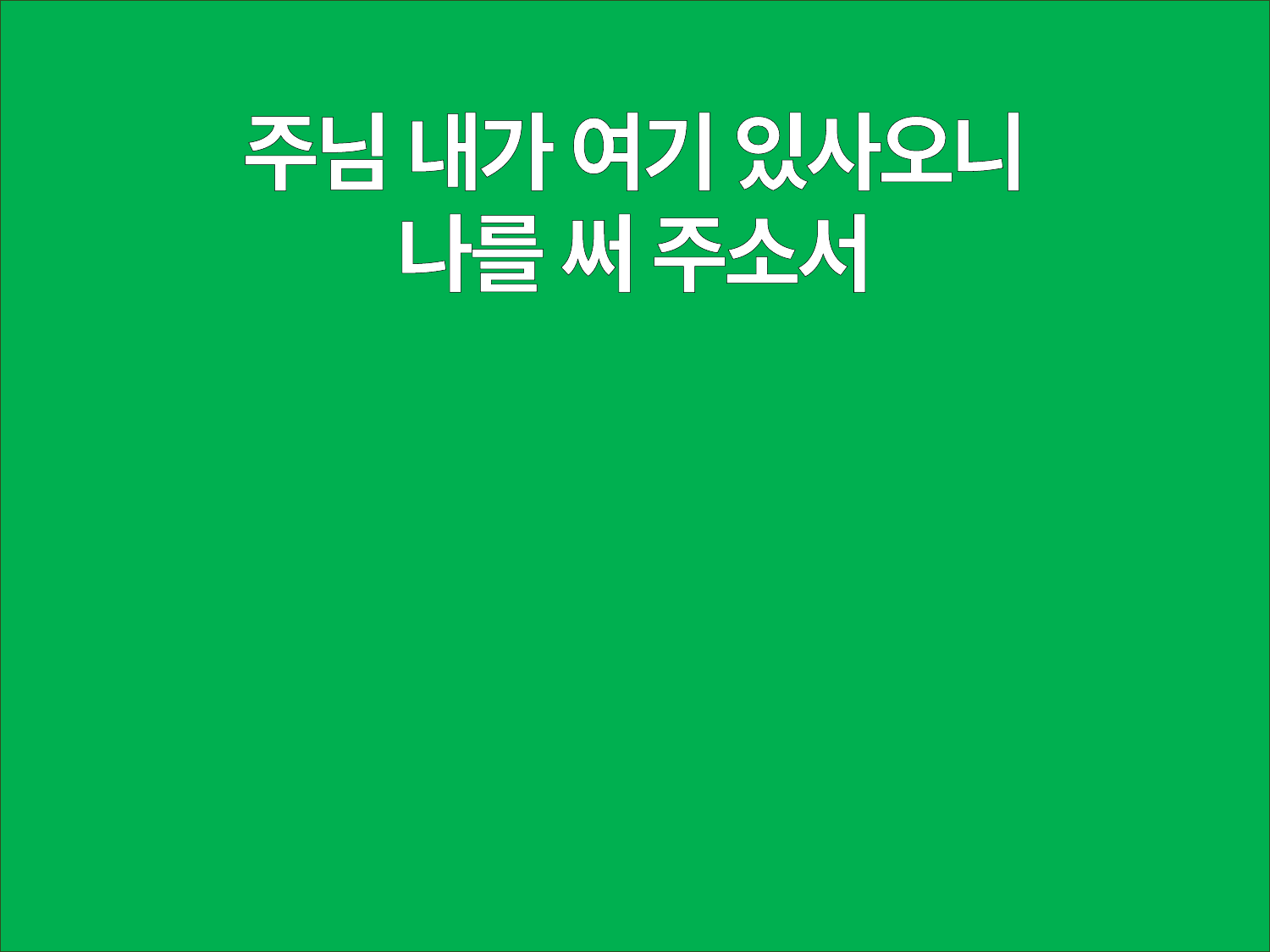

주님 내가 여기 있사오니
나를 써 주소서